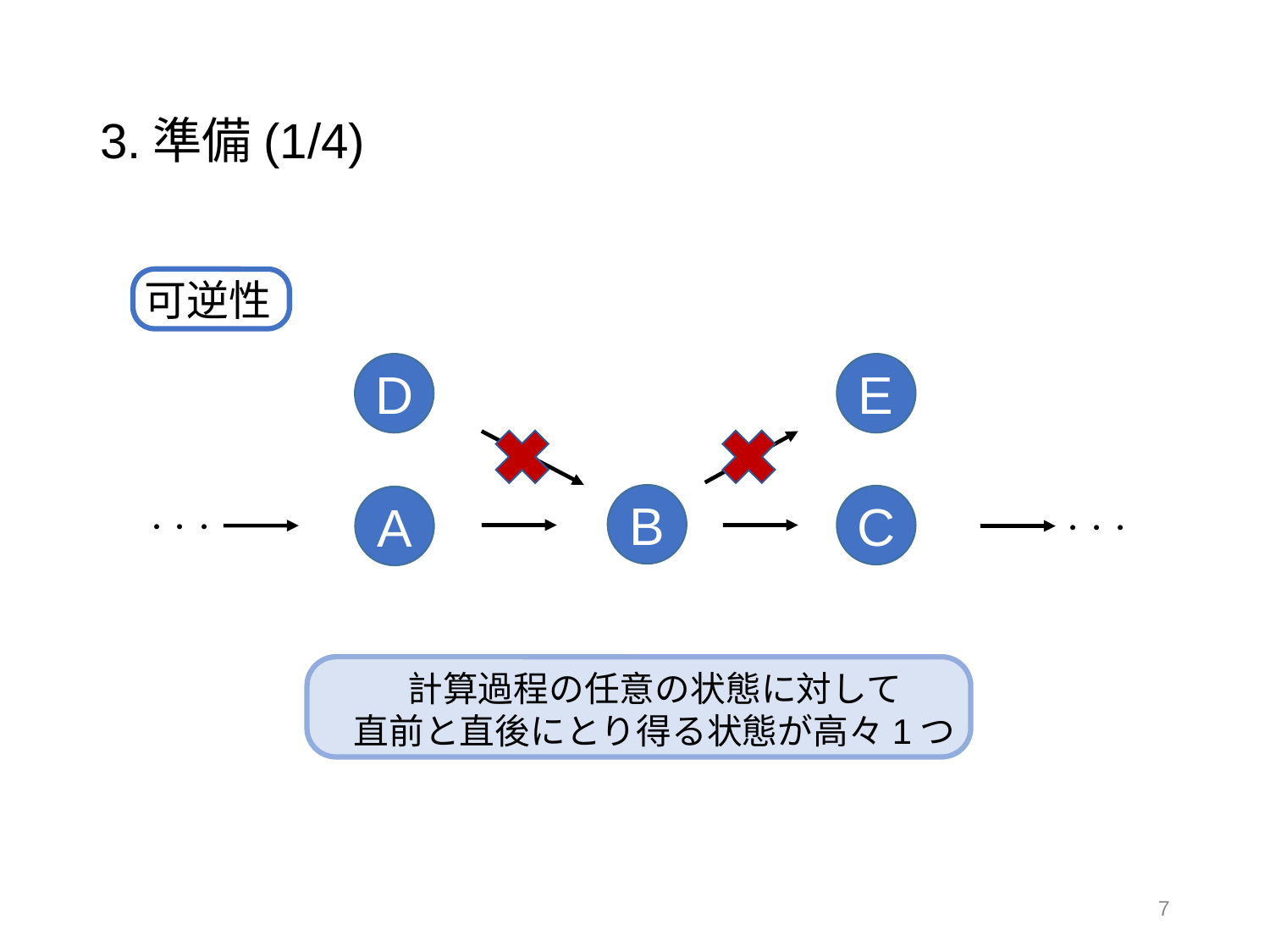

# 3.準備(1/4)
可逆性
D
E

B
C
A

・・・
・・・

計算過程の任意の状態に対して
直前と直後にとり得る状態が高々1つ
7